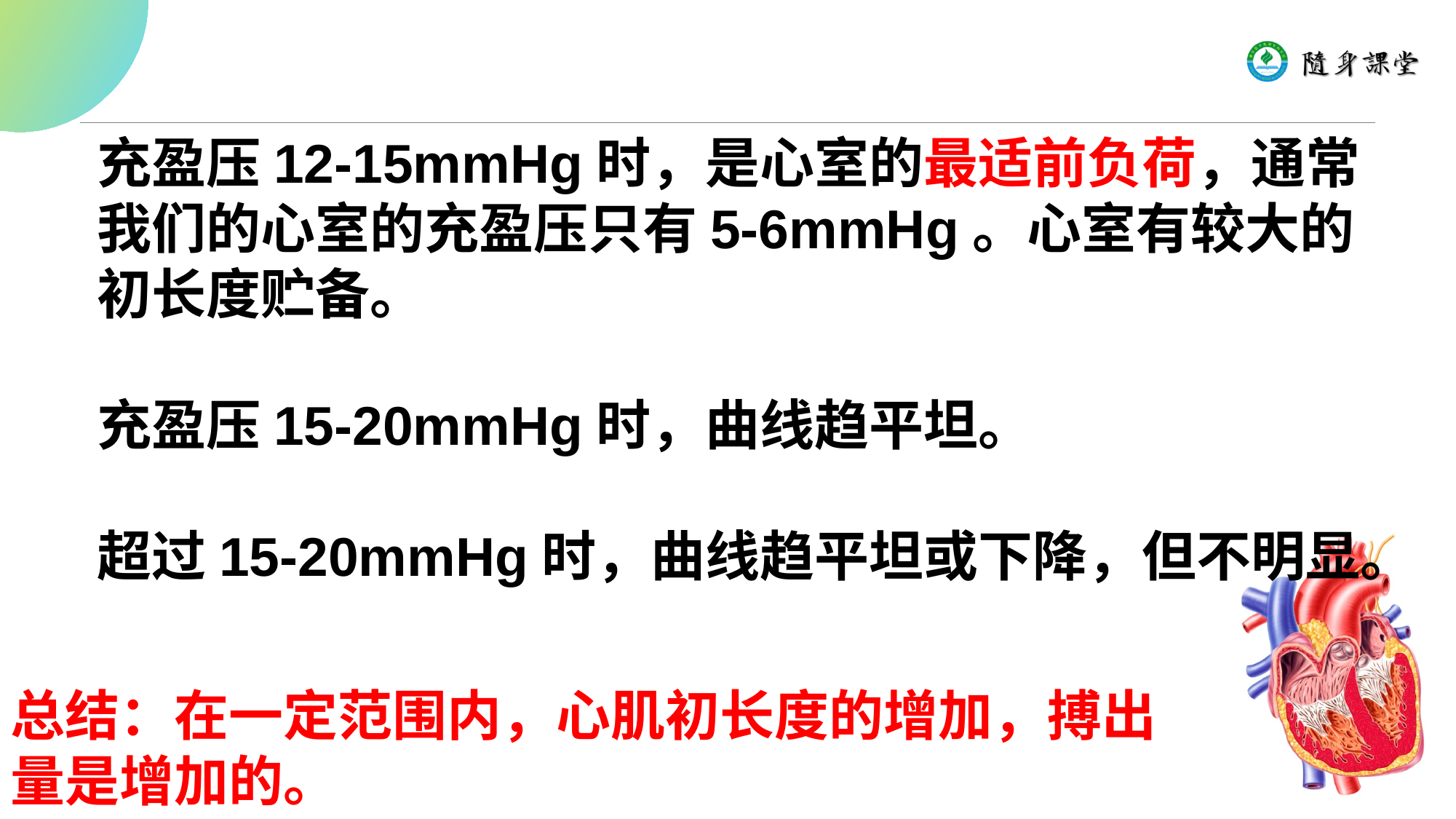

充盈压12-15mmHg时，是心室的最适前负荷，通常我们的心室的充盈压只有5-6mmHg。心室有较大的初长度贮备。

充盈压15-20mmHg时，曲线趋平坦。

超过15-20mmHg时，曲线趋平坦或下降，但不明显。

总结：在一定范围内，心肌初长度的增加，搏出量是增加的。